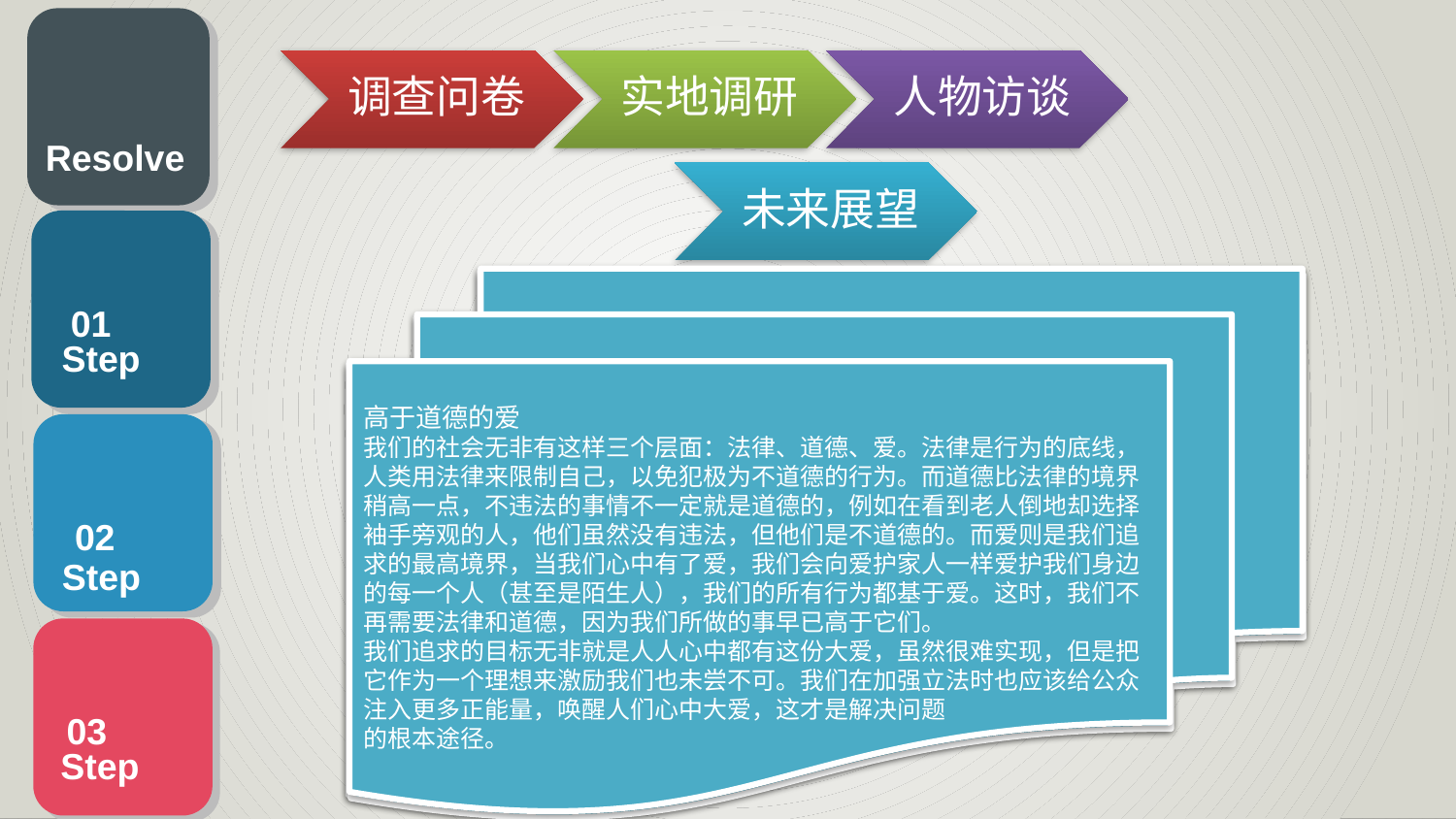

Resolve
调查问卷
实地调研
人物访谈
未来展望

01

Step
高于道德的爱
我们的社会无非有这样三个层面：法律、道德、爱。法律是行为的底线，人类用法律来限制自己，以免犯极为不道德的行为。而道德比法律的境界稍高一点，不违法的事情不一定就是道德的，例如在看到老人倒地却选择袖手旁观的人，他们虽然没有违法，但他们是不道德的。而爱则是我们追求的最高境界，当我们心中有了爱，我们会向爱护家人一样爱护我们身边的每一个人（甚至是陌生人），我们的所有行为都基于爱。这时，我们不再需要法律和道德，因为我们所做的事早已高于它们。
我们追求的目标无非就是人人心中都有这份大爱，虽然很难实现，但是把它作为一个理想来激励我们也未尝不可。我们在加强立法时也应该给公众注入更多正能量，唤醒人们心中大爱，这才是解决问题
的根本途径。
我们就“见死不救”问题采访了陈果老师，我们问起“老师在遇到有人突然晕倒或者摔倒在地的情况会选择怎么办?”时，她斩钉截铁的回答我们她一定会救。“当你开始犹豫，质疑自己施救的行为时就已经不道德了；救人是一定要救的，但是也要保护好自己，可以找个路人帮你拍下视频作证，等等。”老师的这一番话引发了我们的思考，大家都把“老人讹人”问题归为一种道德问题，我们都会去批判以怨报德的老人没有道德，但我们是不是忽略了那些沉默的大多数？他们也许口口声声在说着别人的不道德，但当自己遇到这样的情况时却不去施救，这其实也是一种不道德的行为，是应该被社会谴责的。

教育的改变
“见死不救”的现状不能表示中国人素质低下。我们不能总灌输中国人素质低的意识给国人，虽说反思自己的不足是必要的，但是不停的贬低自己除了让自己更加没信心以外没有任何帮助。我们不能只因为这样的一些案例，就指责中国人道德沦丧，我们应该反思的是更为深层的问题：是什么造成了现在这种局面，怎么做才能改善它？
陈果老师表示，中国的经济发展太快，而道德文明建设却没有跟上发展的脚步，有很大原因在于教育，我们是不是应该转移现在教育的重点？我们长期实行的以知识为主的教育模式是不是已经不适合现在的社会？我们是不是可以在之后的实践中，渐渐将教育重心从知识转向技能？
陈果老师的提问促使我们思考，然而教育问题由于牵涉面广泛，有很大的时滞性，想要改革需要很长时间，见效也比较慢。这是一个值得我们长期思考的问题。

02
  Step

03
  Step